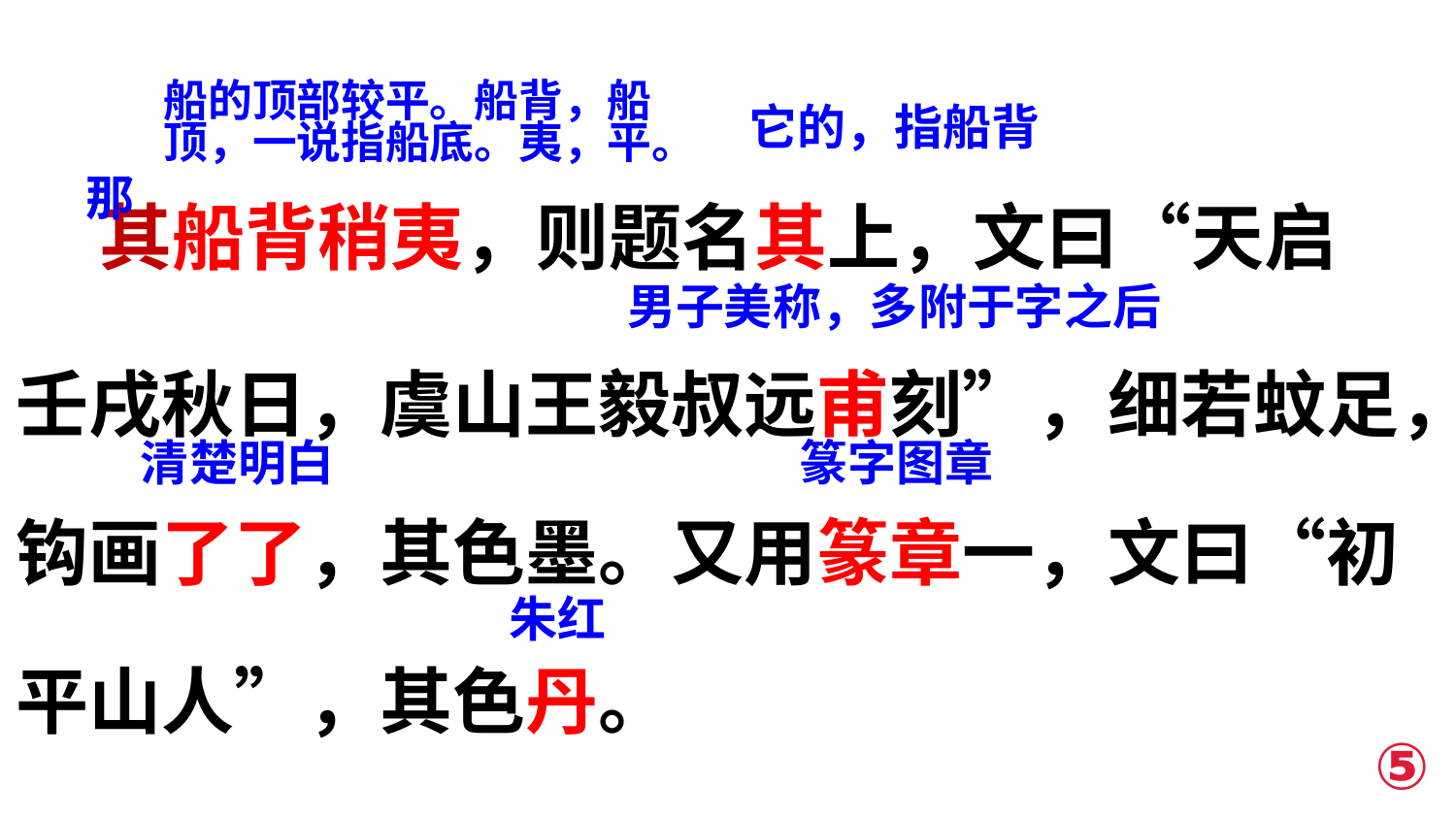

其船背稍夷，则题名其上，文曰“天启
壬戌秋日，虞山王毅叔远甫刻”，细若蚊足，钩画了了，其色墨。又用篆章一，文曰“初平山人”，其色丹。
船的顶部较平。船背，船顶，一说指船底。夷，平。
它的，指船背
那
男子美称，多附于字之后
清楚明白
篆字图章
朱红
⑤